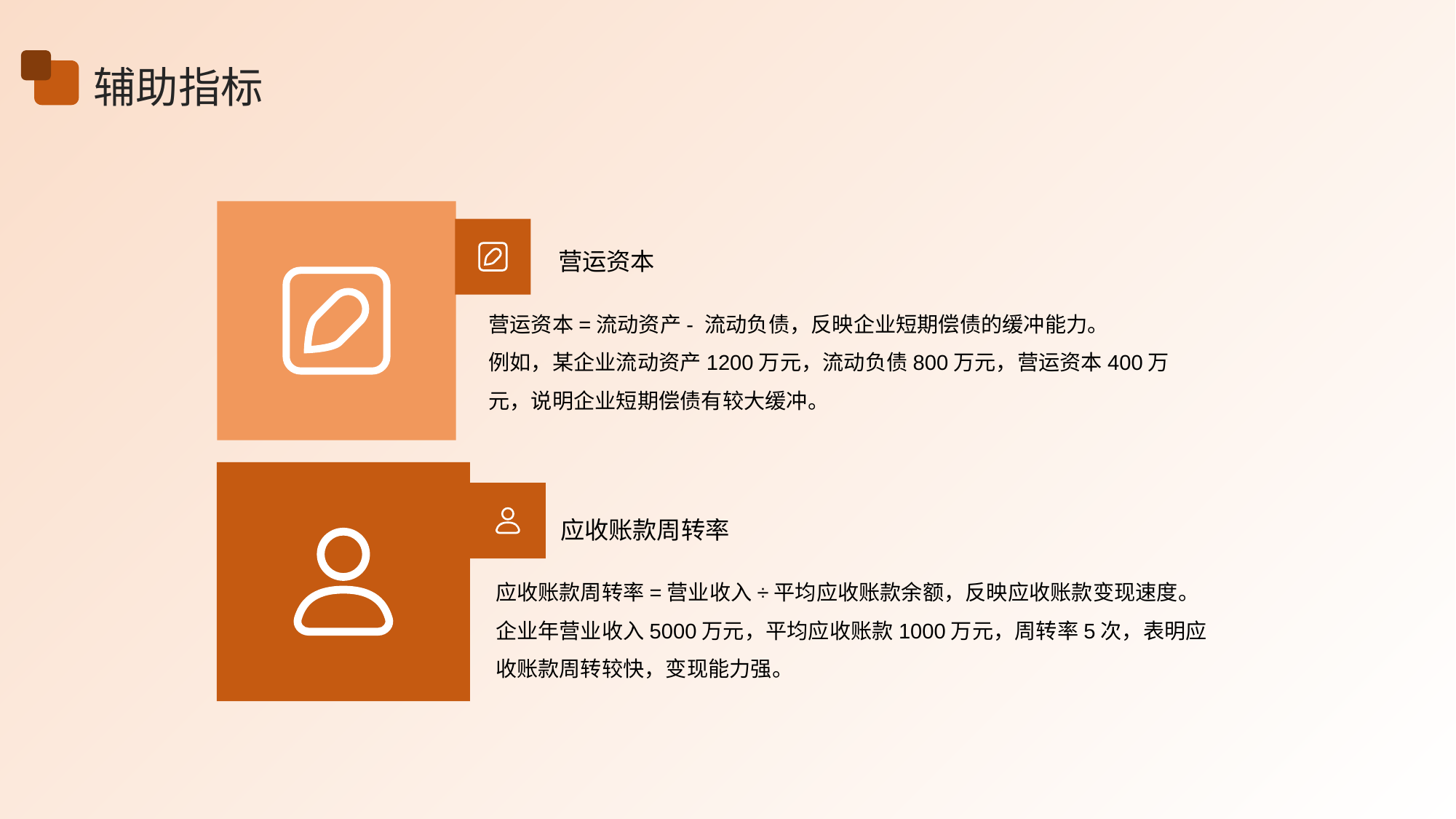

辅助指标

营运资本

营运资本=流动资产- 流动负债，反映企业短期偿债的缓冲能力。
例如，某企业流动资产1200万元，流动负债800万元，营运资本400万元，说明企业短期偿债有较大缓冲。

应收账款周转率

应收账款周转率=营业收入÷平均应收账款余额，反映应收账款变现速度。
企业年营业收入5000万元，平均应收账款1000万元，周转率5次，表明应收账款周转较快，变现能力强。